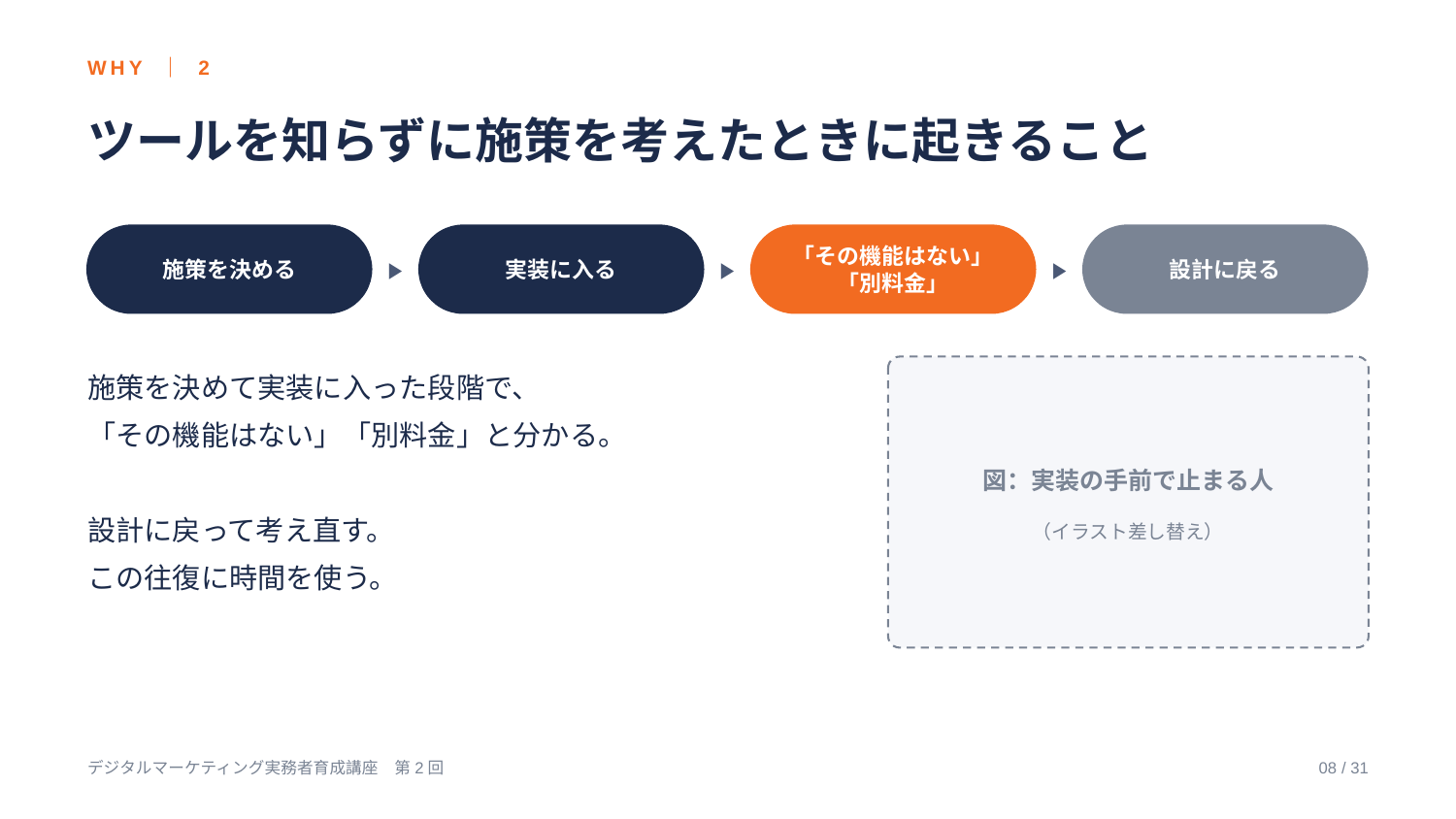

WHY ｜ 2
ツールを知らずに施策を考えたときに起きること

施策を決める

実装に入る

「その機能はない」
「別料金」

設計に戻る
▶
▶
▶
施策を決めて実装に入った段階で、
「その機能はない」「別料金」と分かる。

設計に戻って考え直す。
この往復に時間を使う。

図：実装の手前で止まる人
（イラスト差し替え）
デジタルマーケティング実務者育成講座　第2回
08 / 31